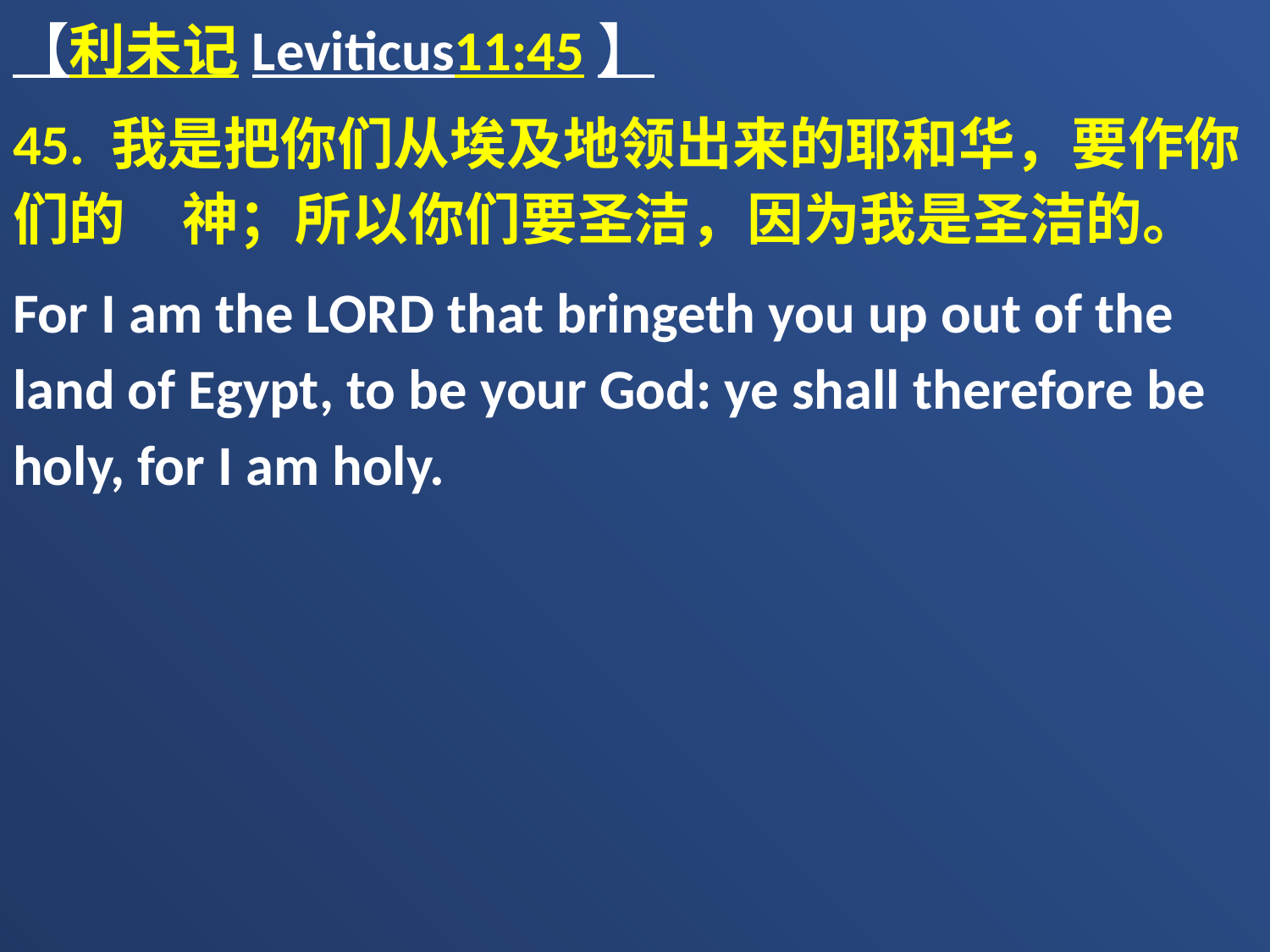

【利未记Leviticus11:45】
45. 我是把你们从埃及地领出来的耶和华，要作你们的　神；所以你们要圣洁，因为我是圣洁的。
For I am the LORD that bringeth you up out of the land of Egypt, to be your God: ye shall therefore be holy, for I am holy.